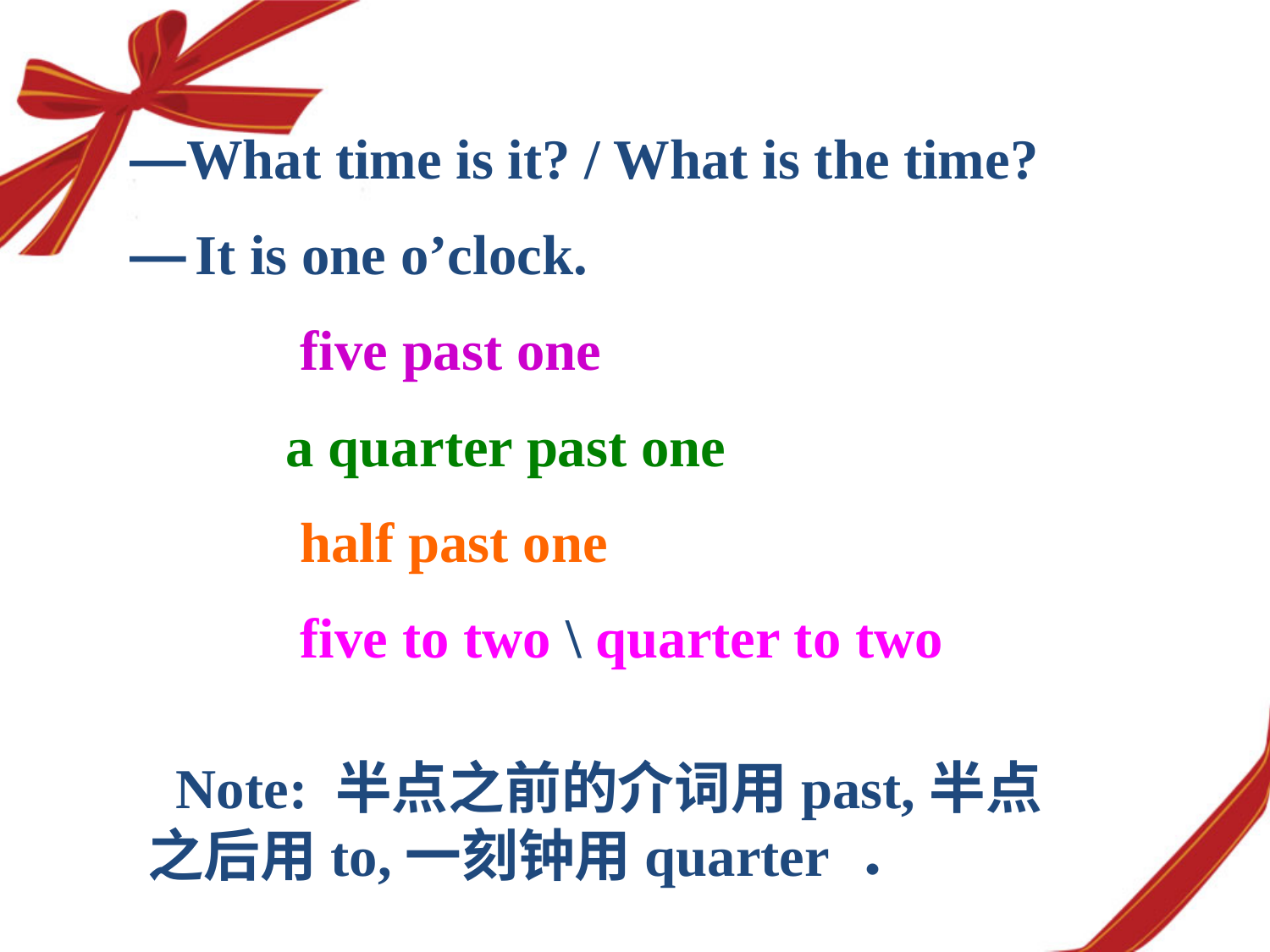

—What time is it? / What is the time?
   — It is one o’clock.
               five past one
              a quarter past one
               half past one
               five to two \ quarter to two

  Note: 半点之前的介词用past,半点之后用to,一刻钟用quarter ．